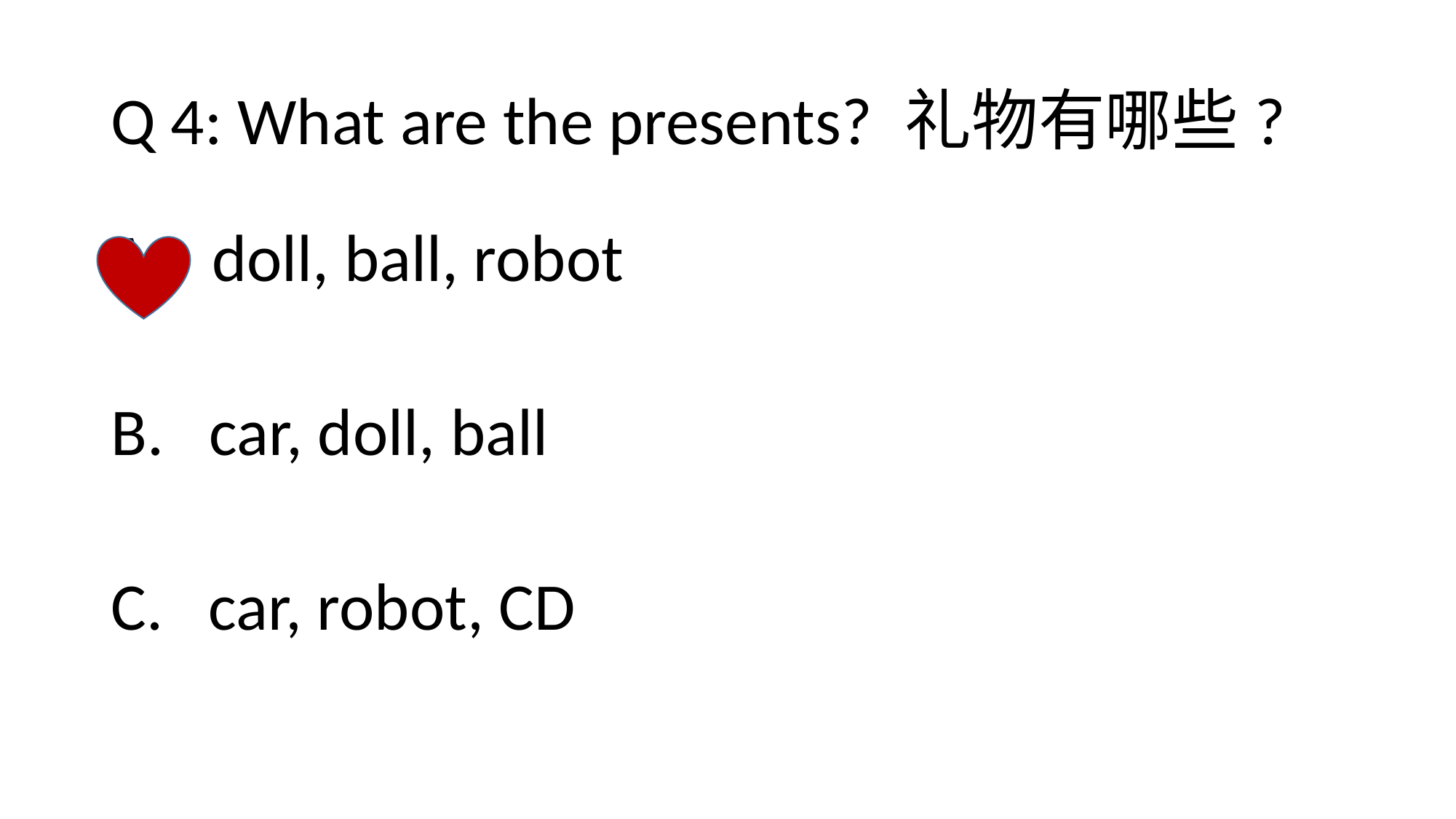

# Q 4: What are the presents? 礼物有哪些?
A.   doll, ball, robot

B.   car, doll, ball

C.   car, robot, CD